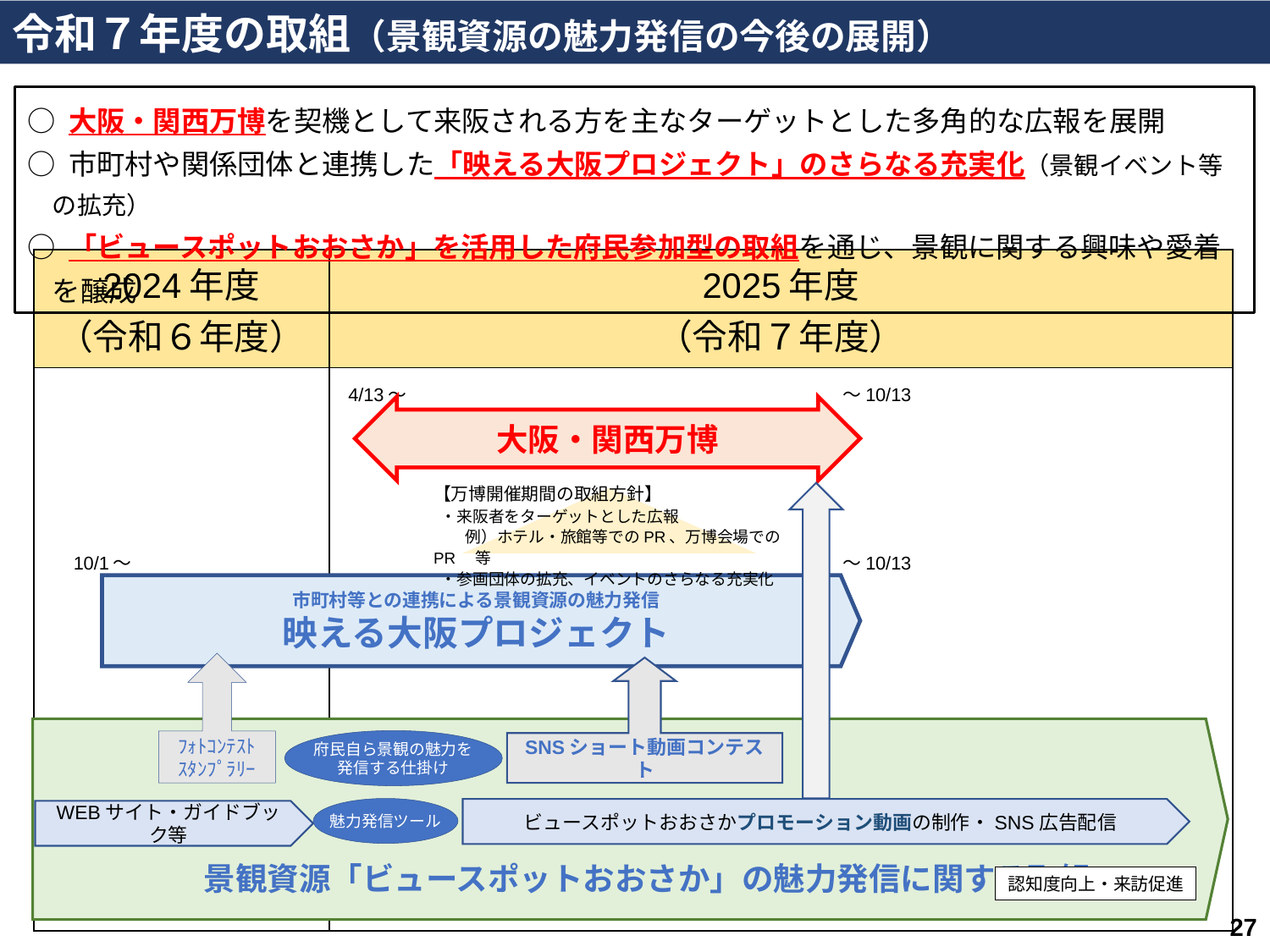

令和７年度の取組（景観資源の魅力発信の今後の展開）
○ 大阪・関西万博を契機として来阪される方を主なターゲットとした多角的な広報を展開
○ 市町村や関係団体と連携した「映える大阪プロジェクト」のさらなる充実化（景観イベント等の拡充）
○ 「ビュースポットおおさか」を活用した府民参加型の取組を通じ、景観に関する興味や愛着を醸成
| 2024年度 （令和６年度） | 2025年度 （令和７年度） |
| --- | --- |
|  |  |
4/13～
～10/13
大阪・関西万博
【万博開催期間の取組方針】
 ・来阪者をターゲットとした広報
　　例）ホテル・旅館等でのPR、万博会場でのPR　等
 ・参画団体の拡充、イベントのさらなる充実化

10/1～
～10/13
市町村等との連携による景観資源の魅力発信
映える大阪プロジェクト
ﾌｫﾄｺﾝﾃｽﾄ
ｽﾀﾝﾌﾟﾗﾘｰ
SNSショート動画コンテスト

　　　　　景観資源「ビュースポットおおさか」の魅力発信に関する取組
府民自ら景観の魅力を
発信する仕掛け
魅力発信ツール
ビュースポットおおさかプロモーション動画の制作・SNS広告配信
WEBサイト・ガイドブック等
認知度向上・来訪促進
27